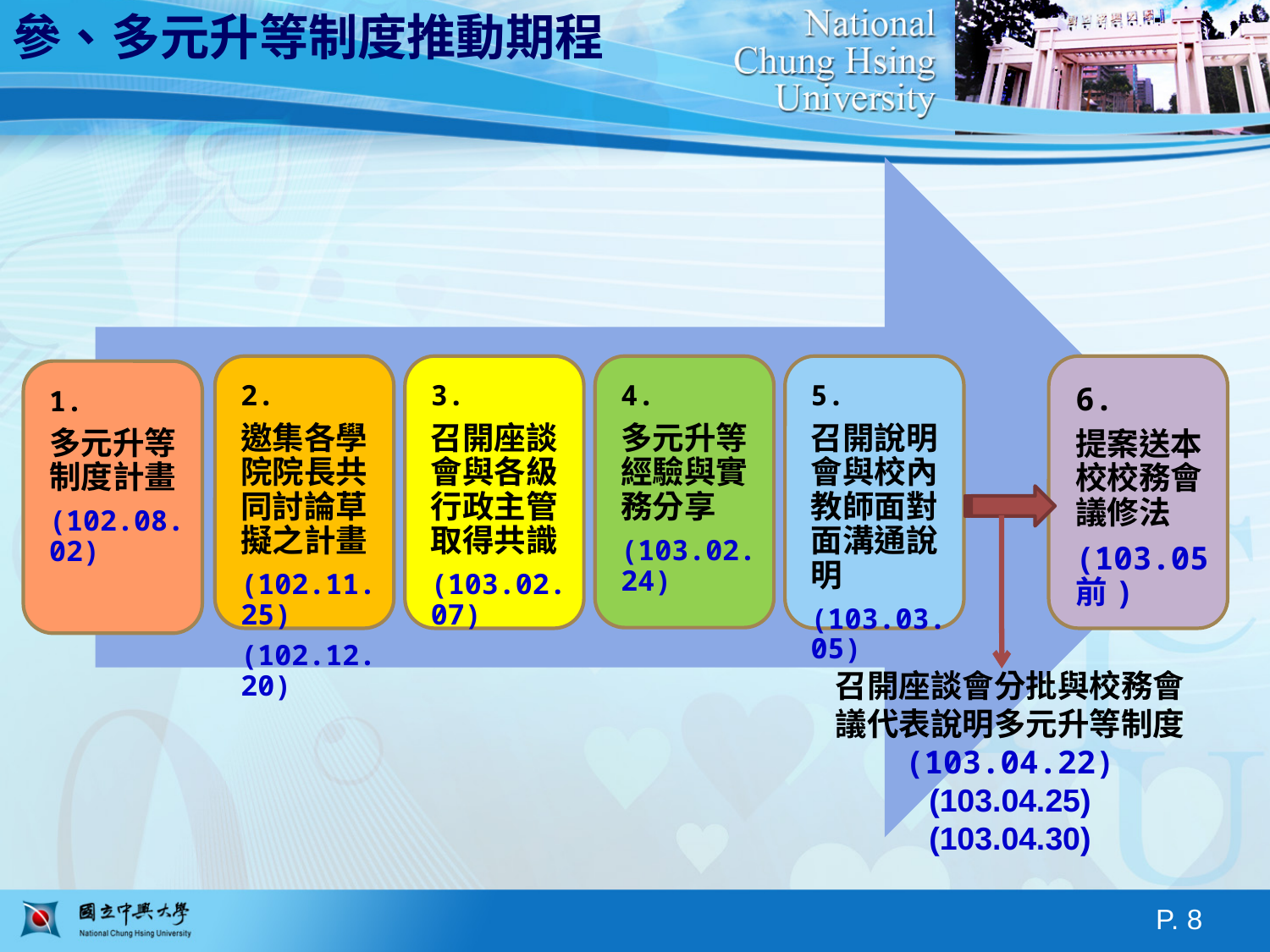

參、多元升等制度推動期程
1.
多元升等制度計畫
(102.08.02)
2.
邀集各學院院長共同討論草擬之計畫
(102.11.25)
(102.12.20)
3.
召開座談會與各級行政主管取得共識
(103.02.07)
4.
多元升等經驗與實務分享
(103.02.24)

5.
召開說明會與校內教師面對面溝通說明
(103.03.05)

6.
提案送本校校務會議修法
(103.05前)

召開座談會分批與校務會議代表說明多元升等制度
(103.04.22)
(103.04.25)
(103.04.30)